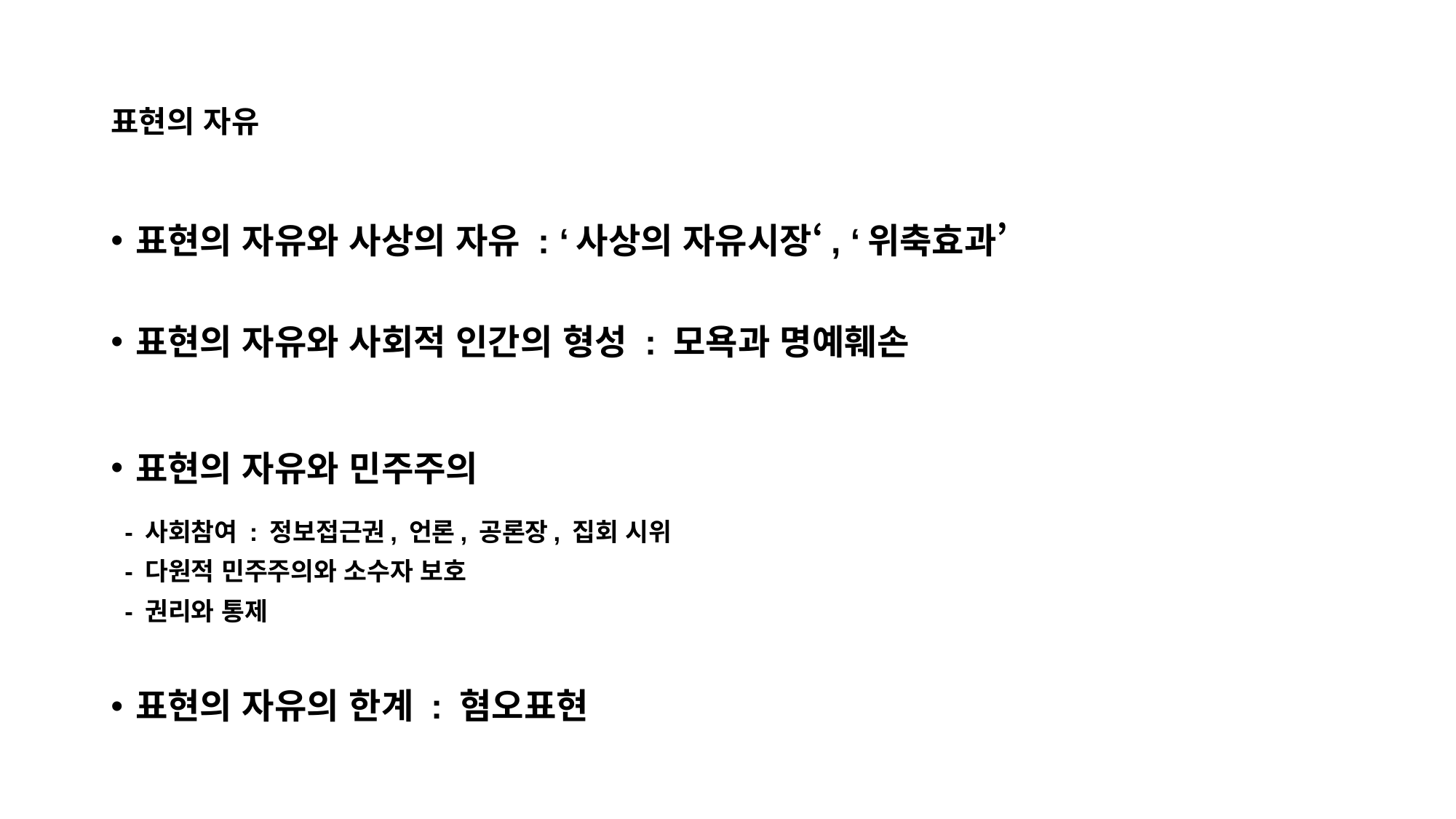

# 표현의 자유
표현의 자유와 사상의 자유 : ‘사상의 자유시장‘, ‘위축효과’

표현의 자유와 사회적 인간의 형성 : 모욕과 명예훼손

표현의 자유와 민주주의
  - 사회참여 : 정보접근권, 언론, 공론장, 집회 시위
  - 다원적 민주주의와 소수자 보호
  - 권리와 통제

표현의 자유의 한계 : 혐오표현